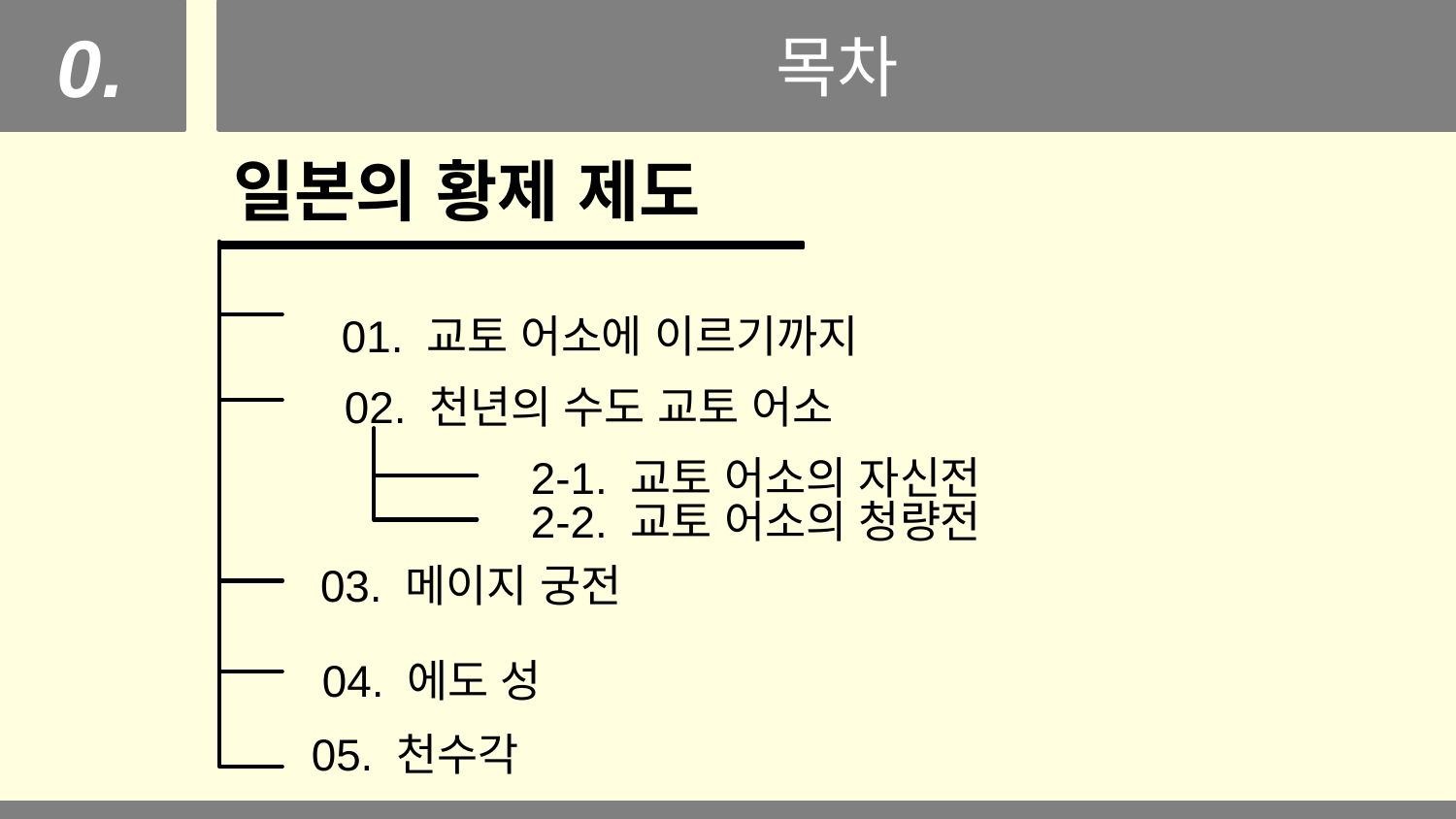

0.
목차
목차
일본의 황제 제도

01. 교토 어소에 이르기까지

02. 천년의 수도 교토 어소

2-1. 교토 어소의 자신전

2-2. 교토 어소의 청량전
03. 메이지 궁전

04. 에도 성

05. 천수각